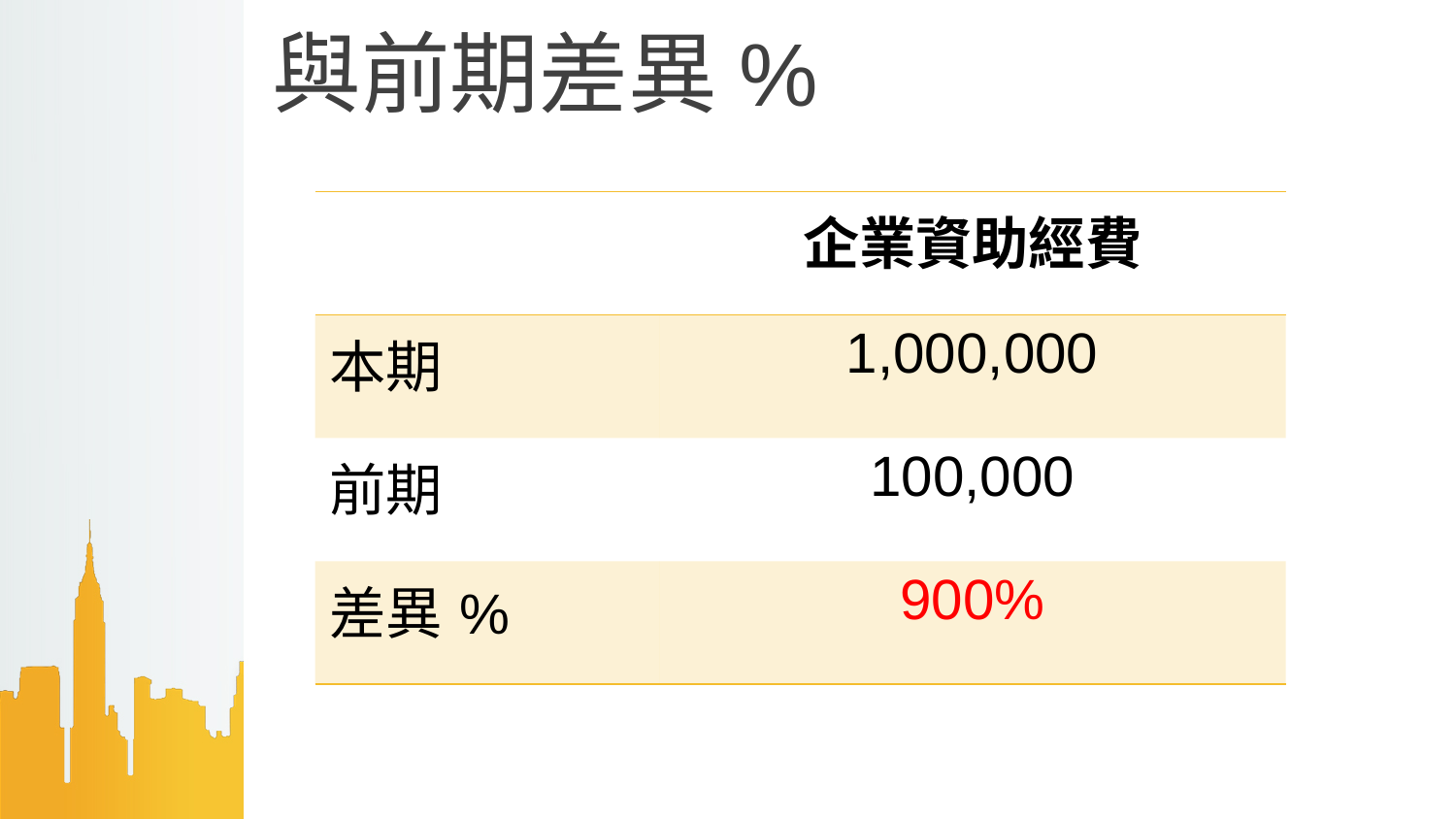

# 與前期差異%
|  | 企業資助經費 |
| --- | --- |
| 本期 | 1,000,000 |
| 前期 | 100,000 |
| 差異% | 900% |